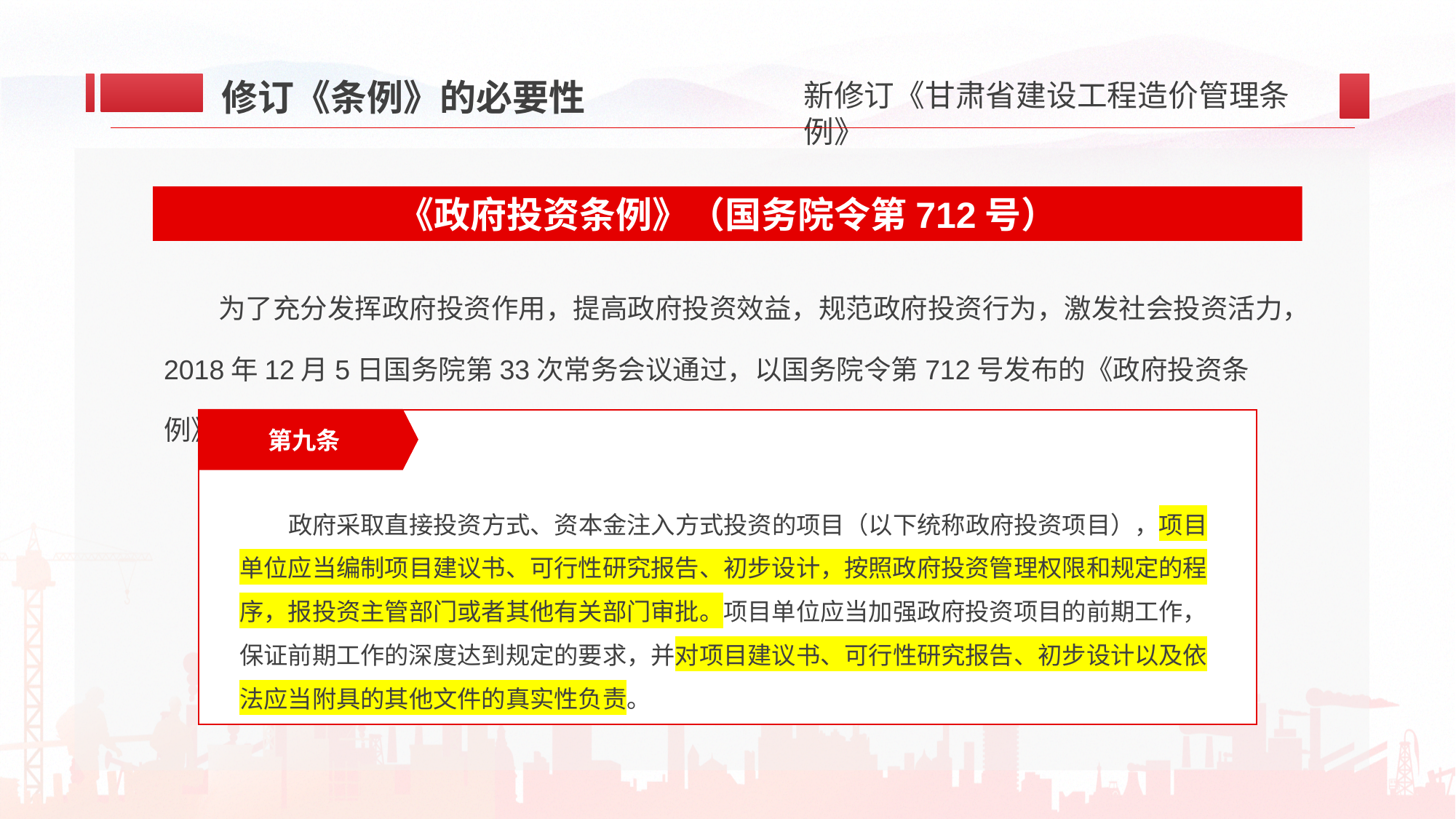

修订《条例》的必要性
《政府投资条例》（国务院令第712号）
为了充分发挥政府投资作用，提高政府投资效益，规范政府投资行为，激发社会投资活力，2018年12月5日国务院第33次常务会议通过，以国务院令第712号发布的《政府投资条例》
第九条
政府采取直接投资方式、资本金注入方式投资的项目（以下统称政府投资项目），项目单位应当编制项目建议书、可行性研究报告、初步设计，按照政府投资管理权限和规定的程序，报投资主管部门或者其他有关部门审批。项目单位应当加强政府投资项目的前期工作，保证前期工作的深度达到规定的要求，并对项目建议书、可行性研究报告、初步设计以及依法应当附具的其他文件的真实性负责。